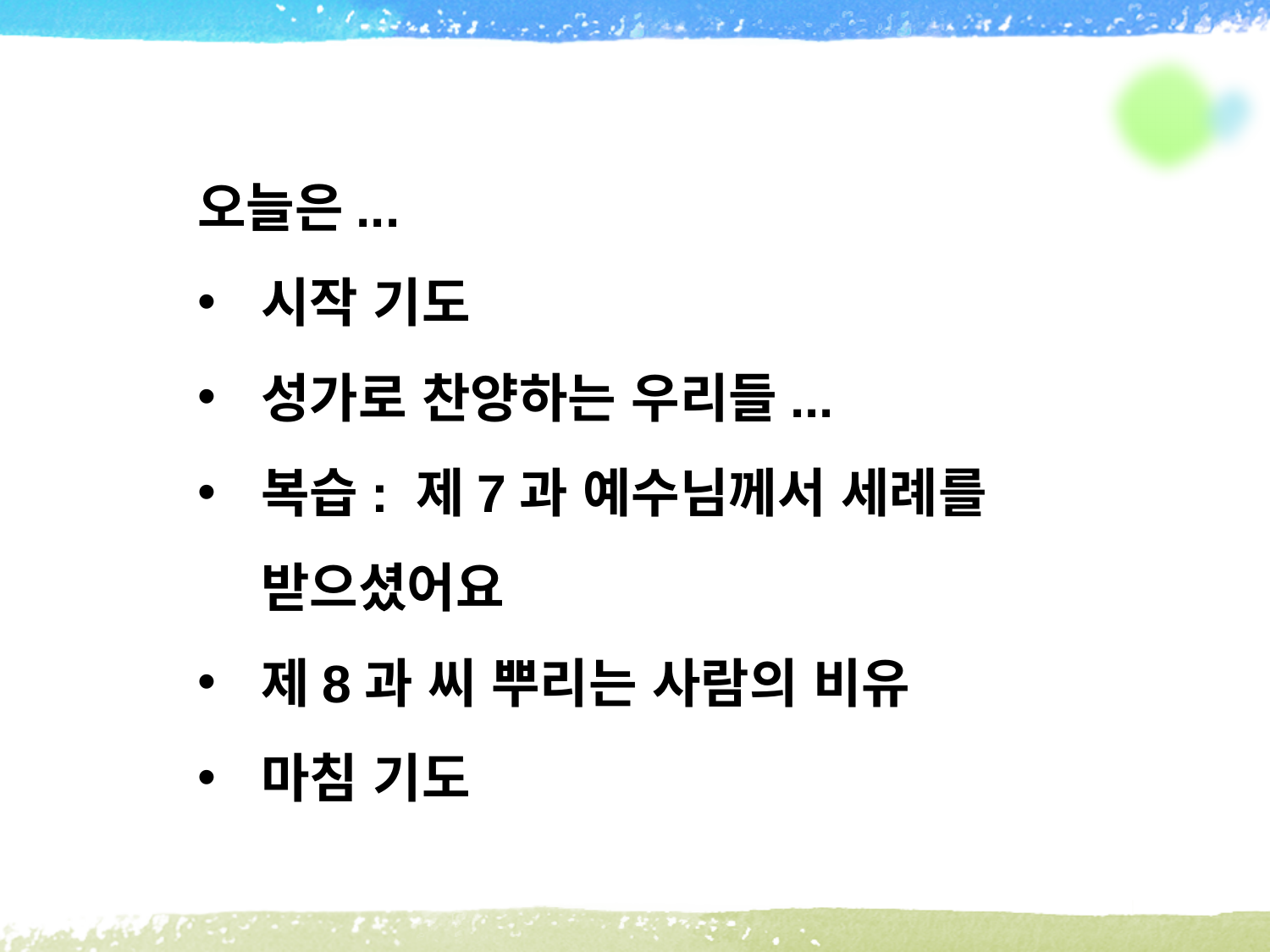

오늘은...
시작 기도
성가로 찬양하는 우리들...
복습: 제7과 예수님께서 세례를 받으셨어요
제8과 씨 뿌리는 사람의 비유
마침 기도